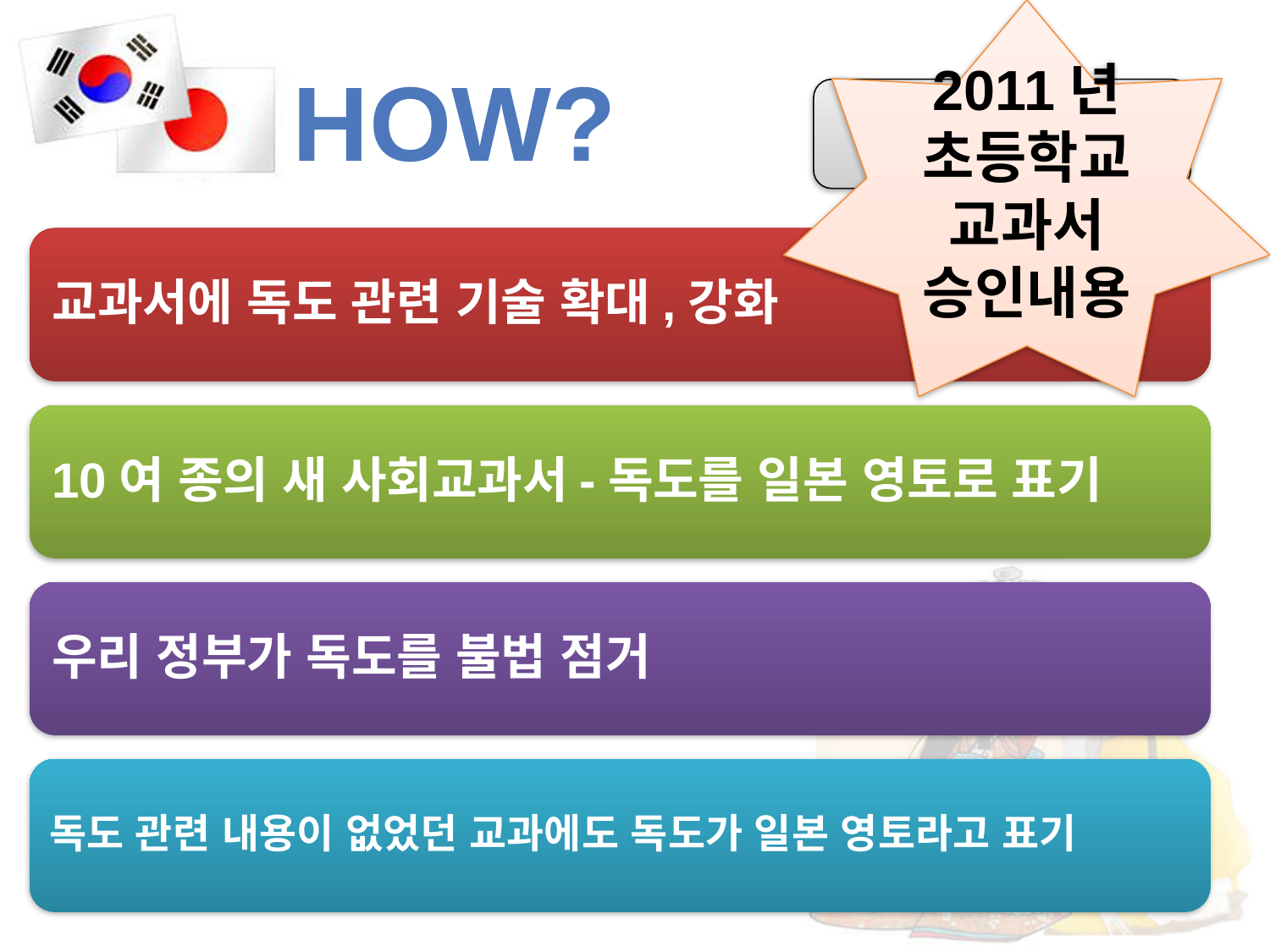

2011년
초등학교 교과서
승인내용
# how?
독도문제
교과서에 독도 관련 기술 확대,강화
10여 종의 새 사회교과서-독도를 일본 영토로 표기
우리 정부가 독도를 불법 점거
독도 관련 내용이 없었던 교과에도 독도가 일본 영토라고 표기